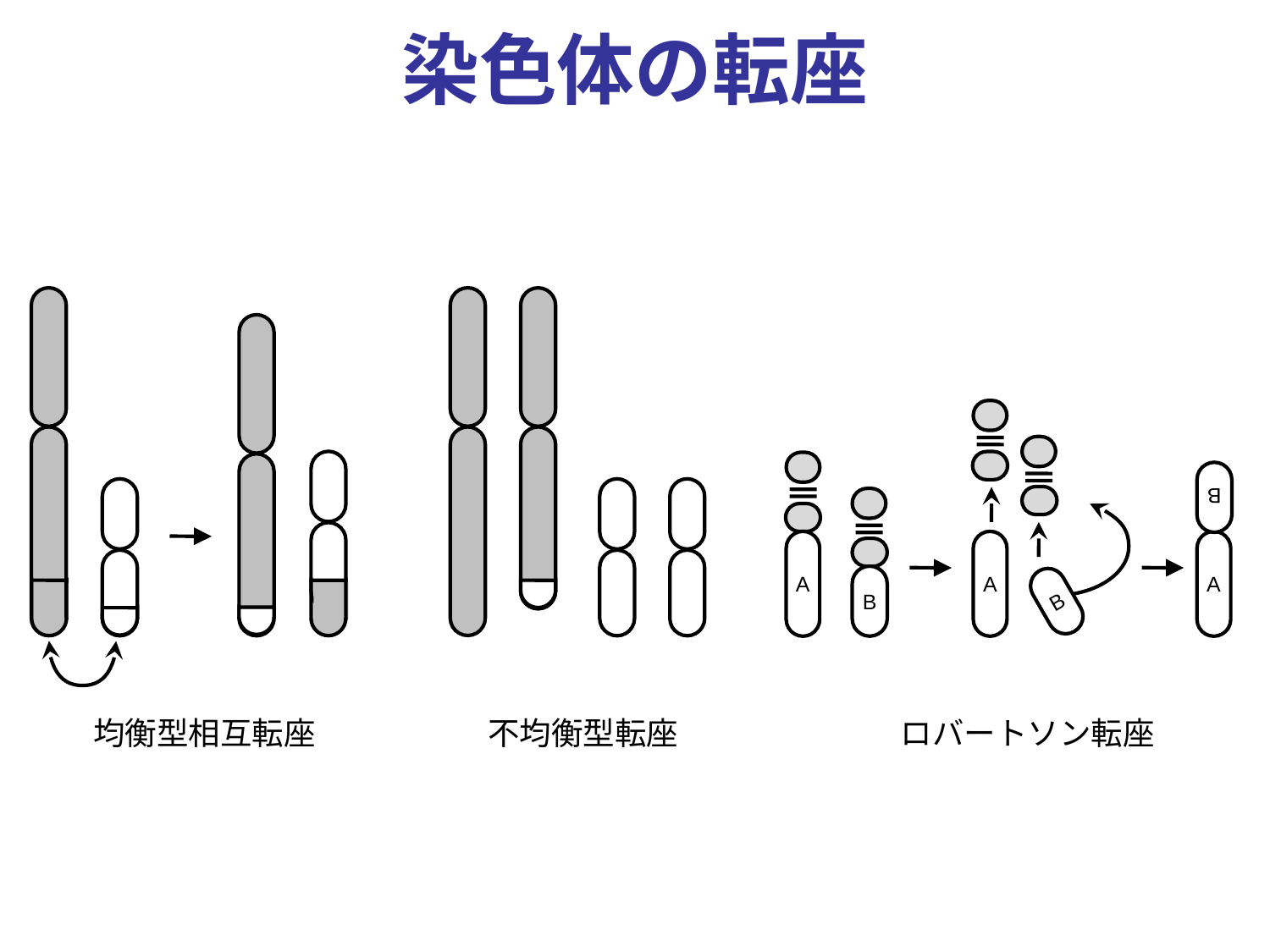

染色体の転座

B

A
A
A

B
B

均衡型相互転座
不均衡型転座
ロバートソン転座